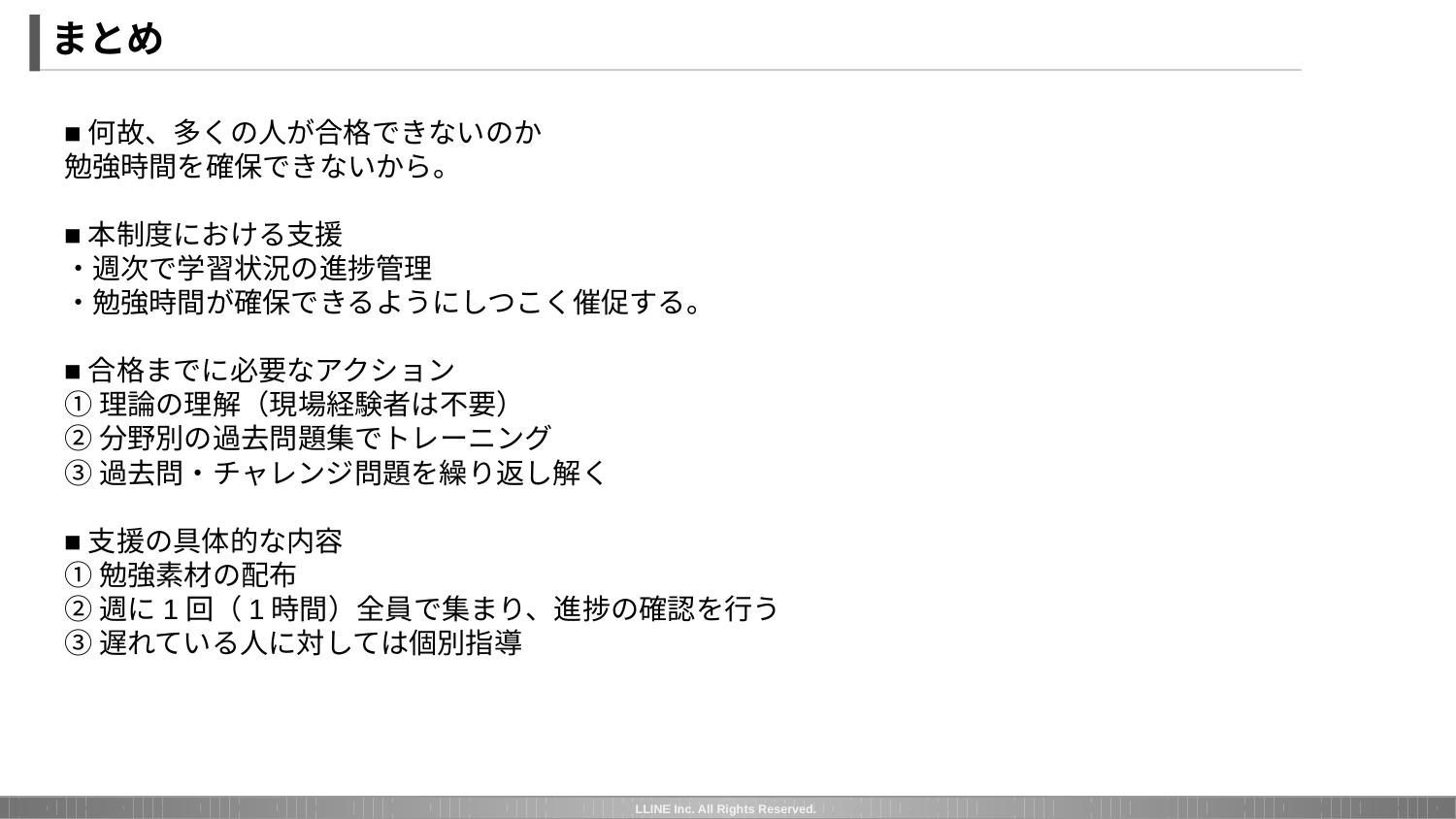

まとめ
# ■何故、多くの人が合格できないのか
勉強時間を確保できないから。

■本制度における支援
・週次で学習状況の進捗管理
・勉強時間が確保できるようにしつこく催促する。

■合格までに必要なアクション
①理論の理解（現場経験者は不要）
②分野別の過去問題集でトレーニング
③過去問・チャレンジ問題を繰り返し解く

■支援の具体的な内容
①勉強素材の配布
②週に1回（1時間）全員で集まり、進捗の確認を行う
③遅れている人に対しては個別指導